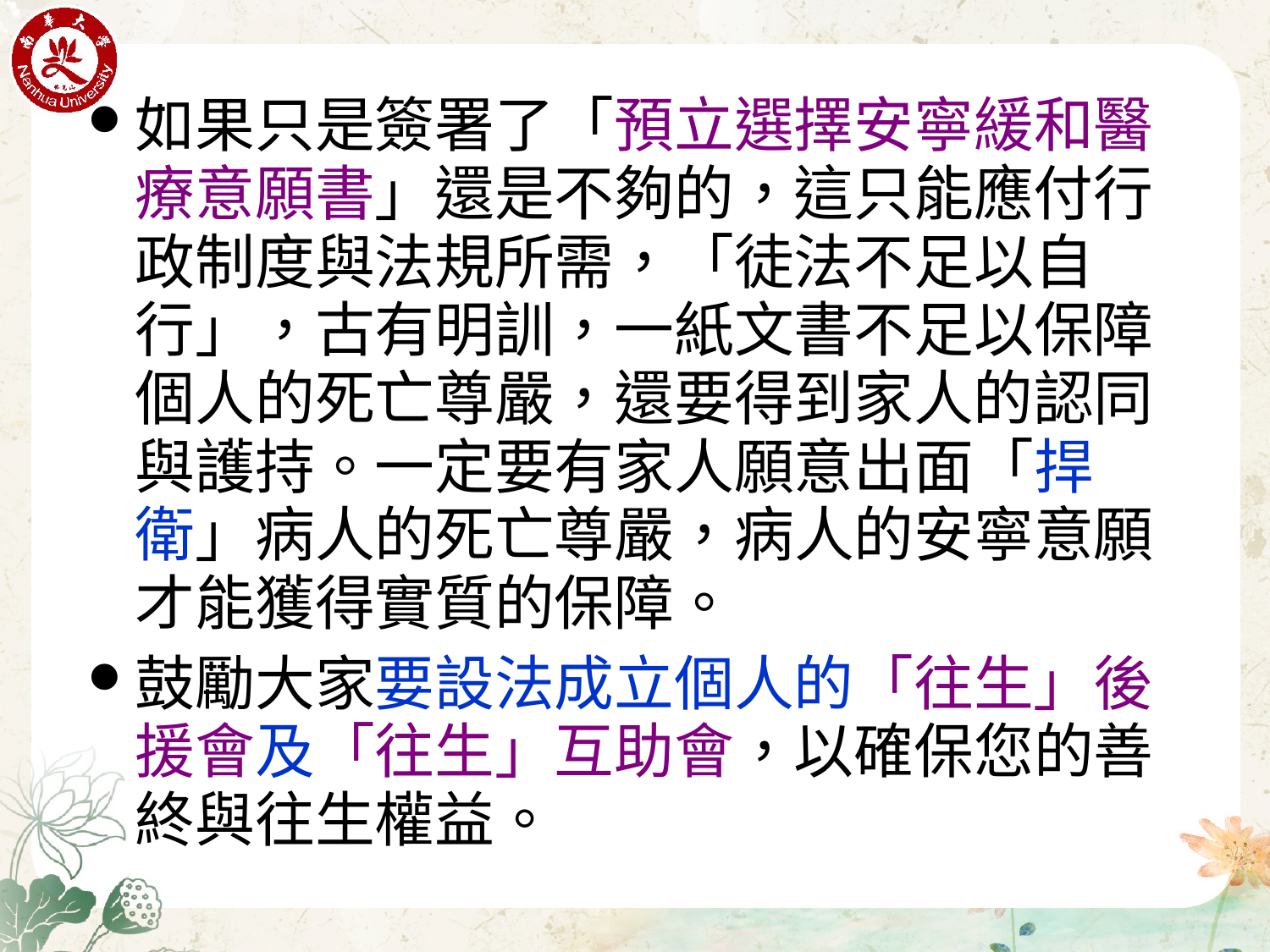

如果只是簽署了「預立選擇安寧緩和醫療意願書」還是不夠的，這只能應付行政制度與法規所需，「徒法不足以自行」，古有明訓，一紙文書不足以保障個人的死亡尊嚴，還要得到家人的認同與護持。一定要有家人願意出面「捍衛」病人的死亡尊嚴，病人的安寧意願才能獲得實質的保障。
鼓勵大家要設法成立個人的「往生」後援會及「往生」互助會，以確保您的善終與往生權益。